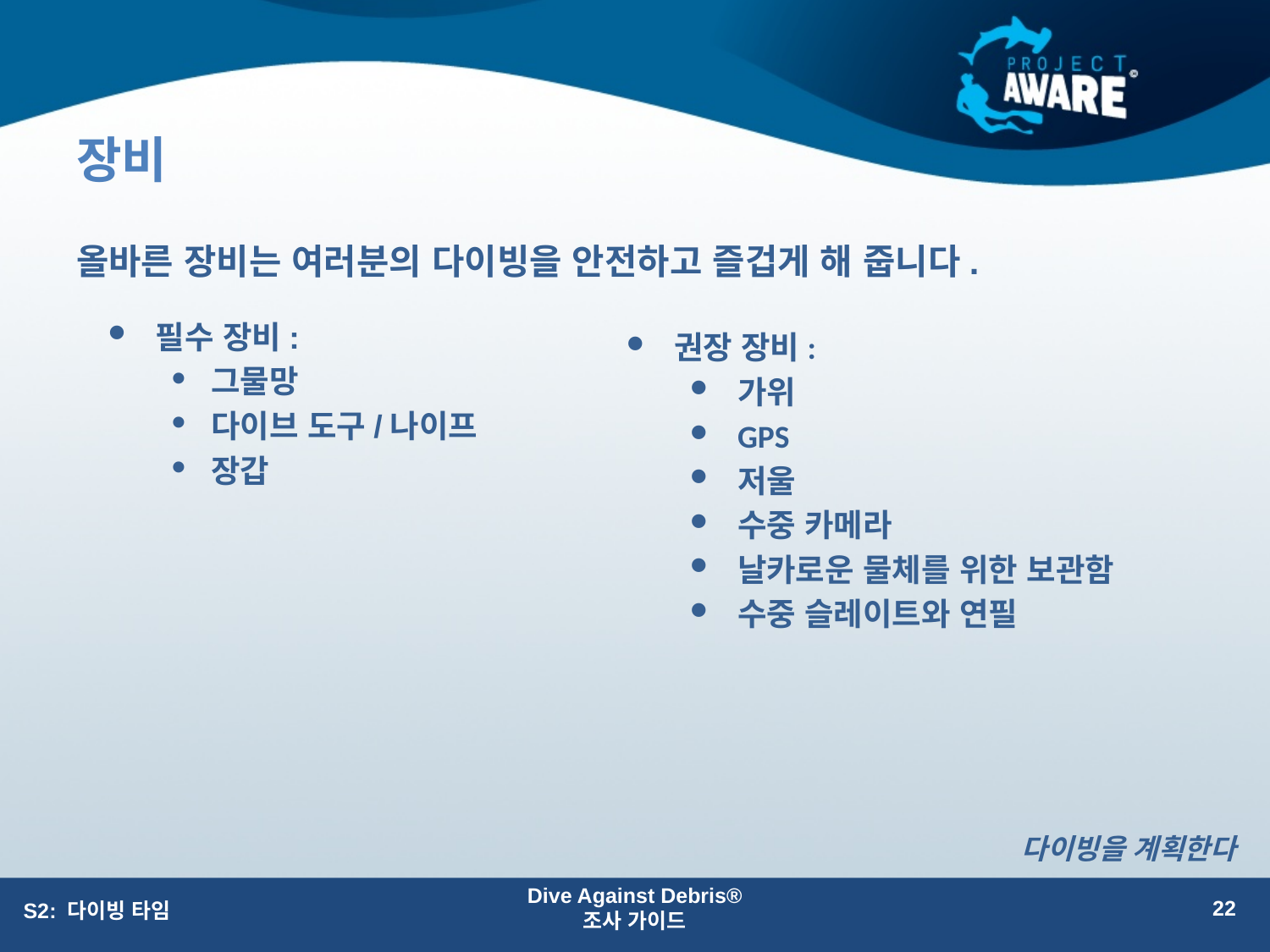

# 장비
올바른 장비는 여러분의 다이빙을 안전하고 즐겁게 해 줍니다.
필수 장비:
그물망
다이브 도구/나이프
장갑
권장 장비:
가위
GPS
저울
수중 카메라
날카로운 물체를 위한 보관함
수중 슬레이트와 연필
다이빙을 계획한다

Dive Against Debris®
조사 가이드
22
S2: 다이빙 타임